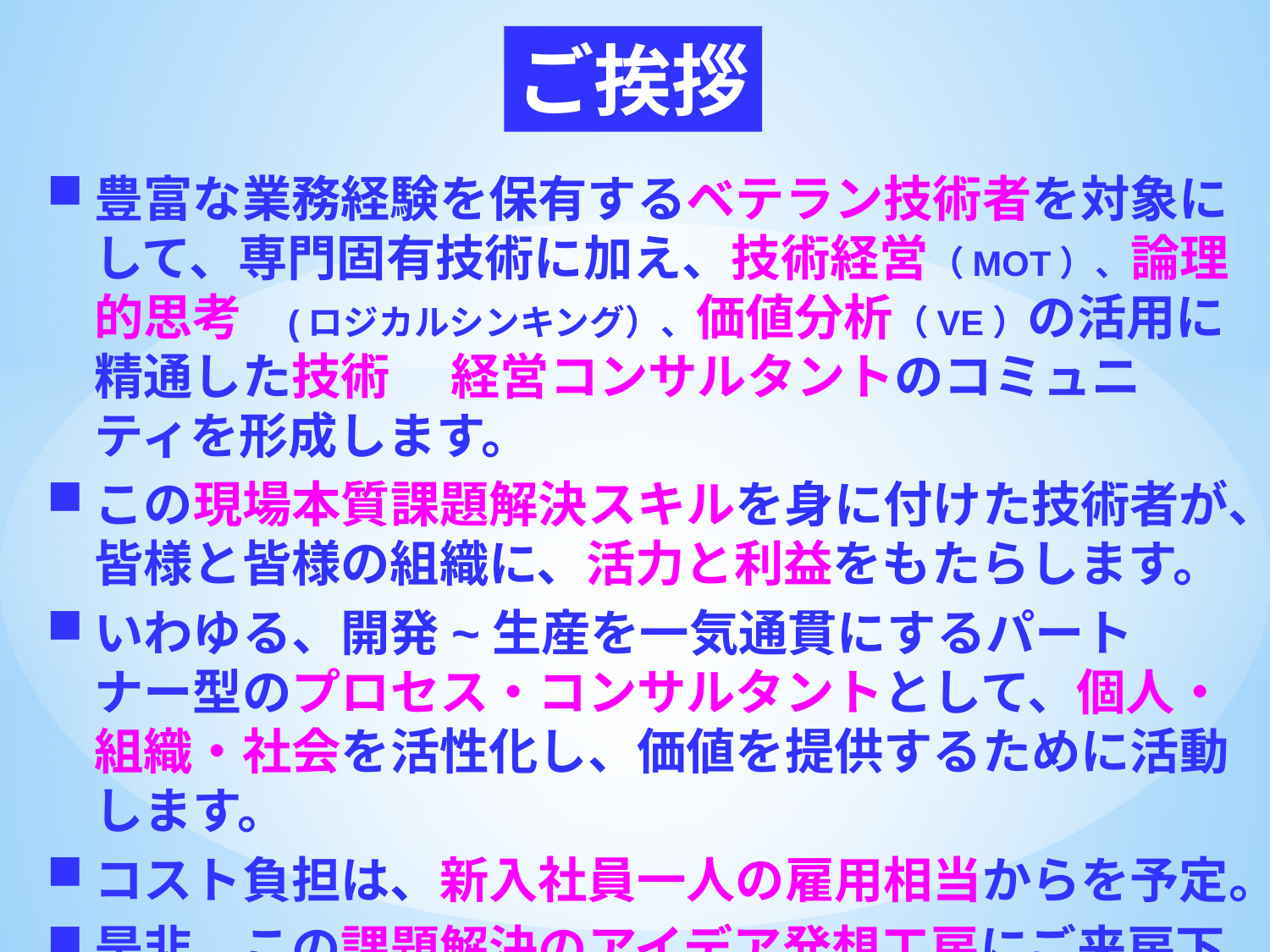

ご挨拶
豊富な業務経験を保有するベテラン技術者を対象にして、専門固有技術に加え、技術経営（MOT）、論理的思考   (ロジカルシンキング）、価値分析（VE）の活用に精通した技術　 経営コンサルタントのコミュニティを形成します。
この現場本質課題解決スキルを身に付けた技術者が、皆様と皆様の組織に、活力と利益をもたらします。
いわゆる、開発~生産を一気通貫にするパートナー型のプロセス・コンサルタントとして、個人・組織・社会を活性化し、価値を提供するために活動します。
コスト負担は、新入社員一人の雇用相当からを予定。
是非、この課題解決のアイデア発想工房にご来房下さい。